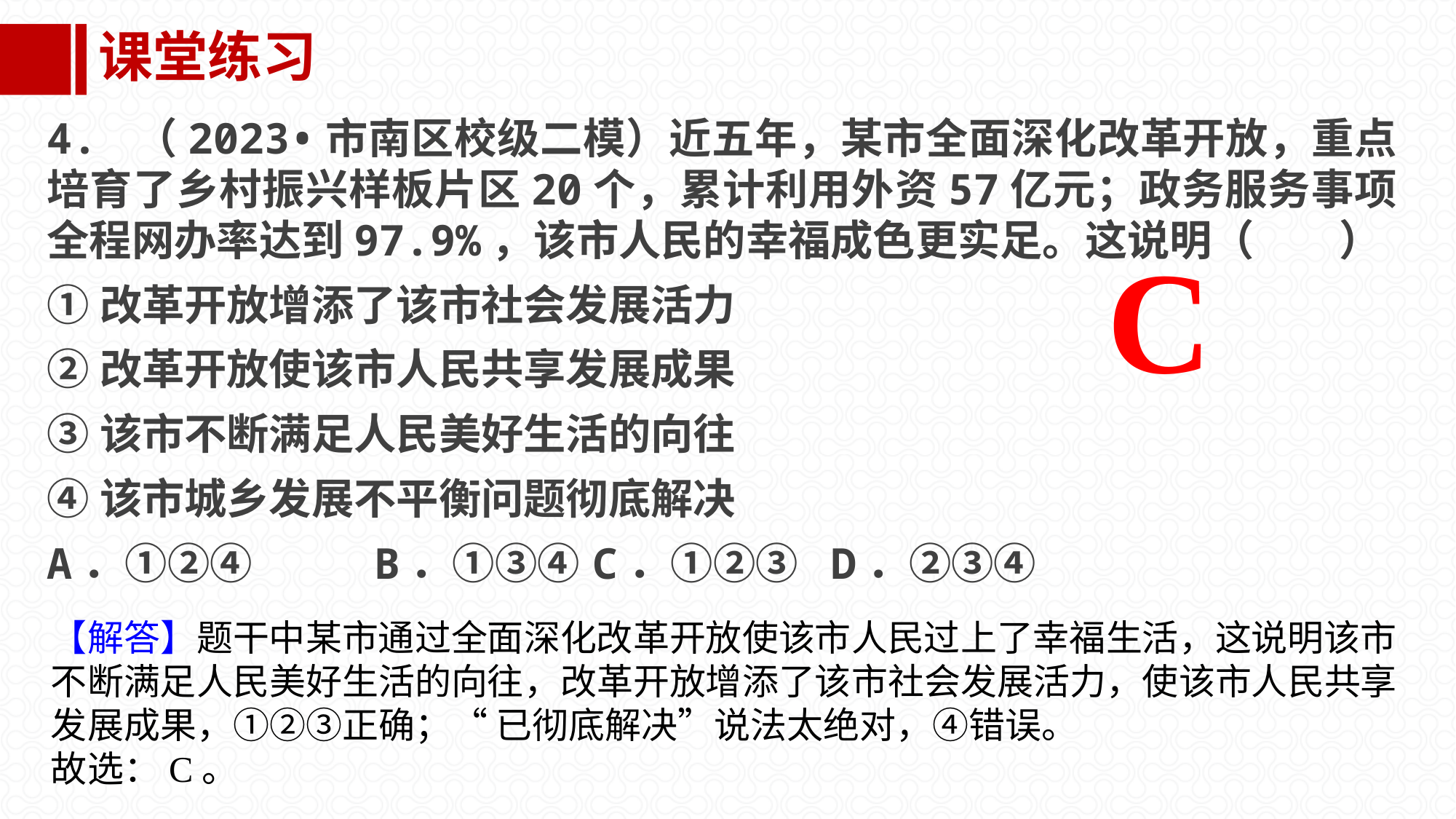

课堂练习
4. （2023•市南区校级二模）近五年，某市全面深化改革开放，重点培育了乡村振兴样板片区20个，累计利用外资57亿元；政务服务事项全程网办率达到97.9%，该市人民的幸福成色更实足。这说明（　　）
①改革开放增添了该市社会发展活力
②改革开放使该市人民共享发展成果
③该市不断满足人民美好生活的向往
④该市城乡发展不平衡问题彻底解决
A．①②④  	B．①③④ 	C．①②③	 D．②③④
C
【解答】题干中某市通过全面深化改革开放使该市人民过上了幸福生活，这说明该市不断满足人民美好生活的向往，改革开放增添了该市社会发展活力，使该市人民共享发展成果，①②③正确；“ 已彻底解决”说法太绝对，④错误。故选：C。